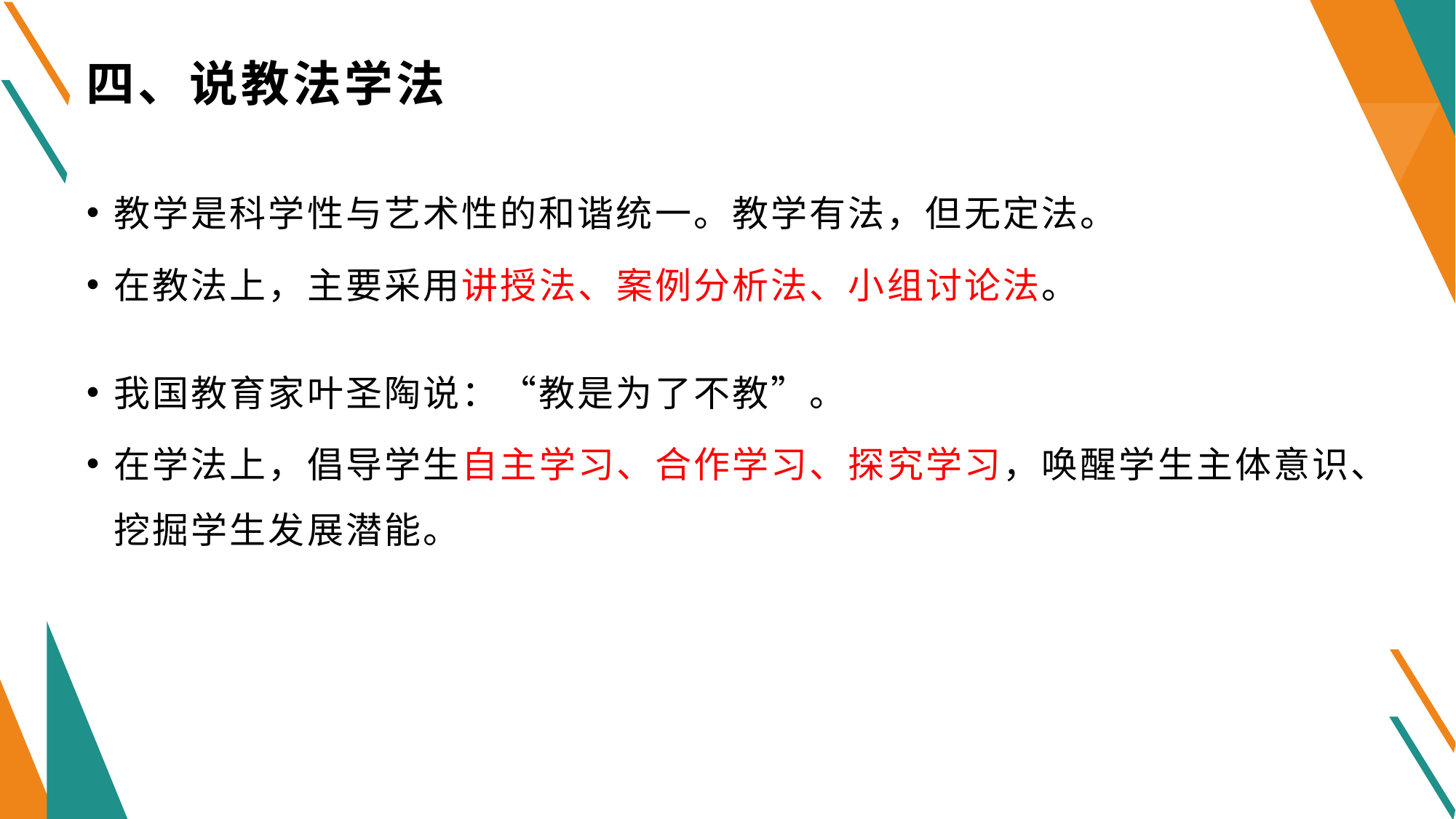

# 四、说教法学法
教学是科学性与艺术性的和谐统一。教学有法，但无定法。
在教法上，主要采用讲授法、案例分析法、小组讨论法。
我国教育家叶圣陶说：“教是为了不教”。
在学法上，倡导学生自主学习、合作学习、探究学习，唤醒学生主体意识、挖掘学生发展潜能。